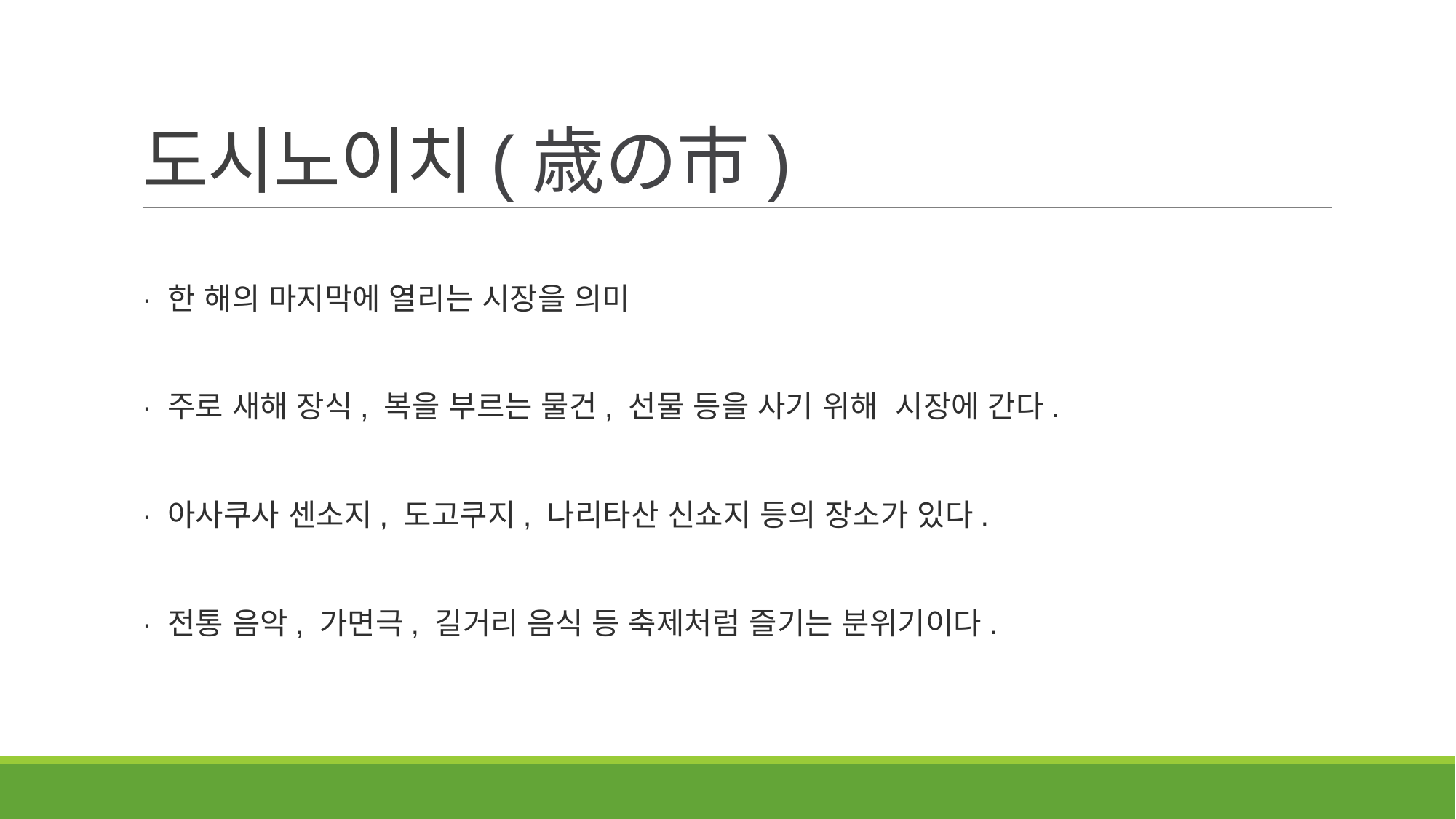

# 도시노이치(歳の巿)

· 한 해의 마지막에 열리는 시장을 의미

· 주로 새해 장식, 복을 부르는 물건, 선물 등을 사기 위해  시장에 간다.

· 아사쿠사 센소지, 도고쿠지, 나리타산 신쇼지 등의 장소가 있다.

· 전통 음악, 가면극, 길거리 음식 등 축제처럼 즐기는 분위기이다.